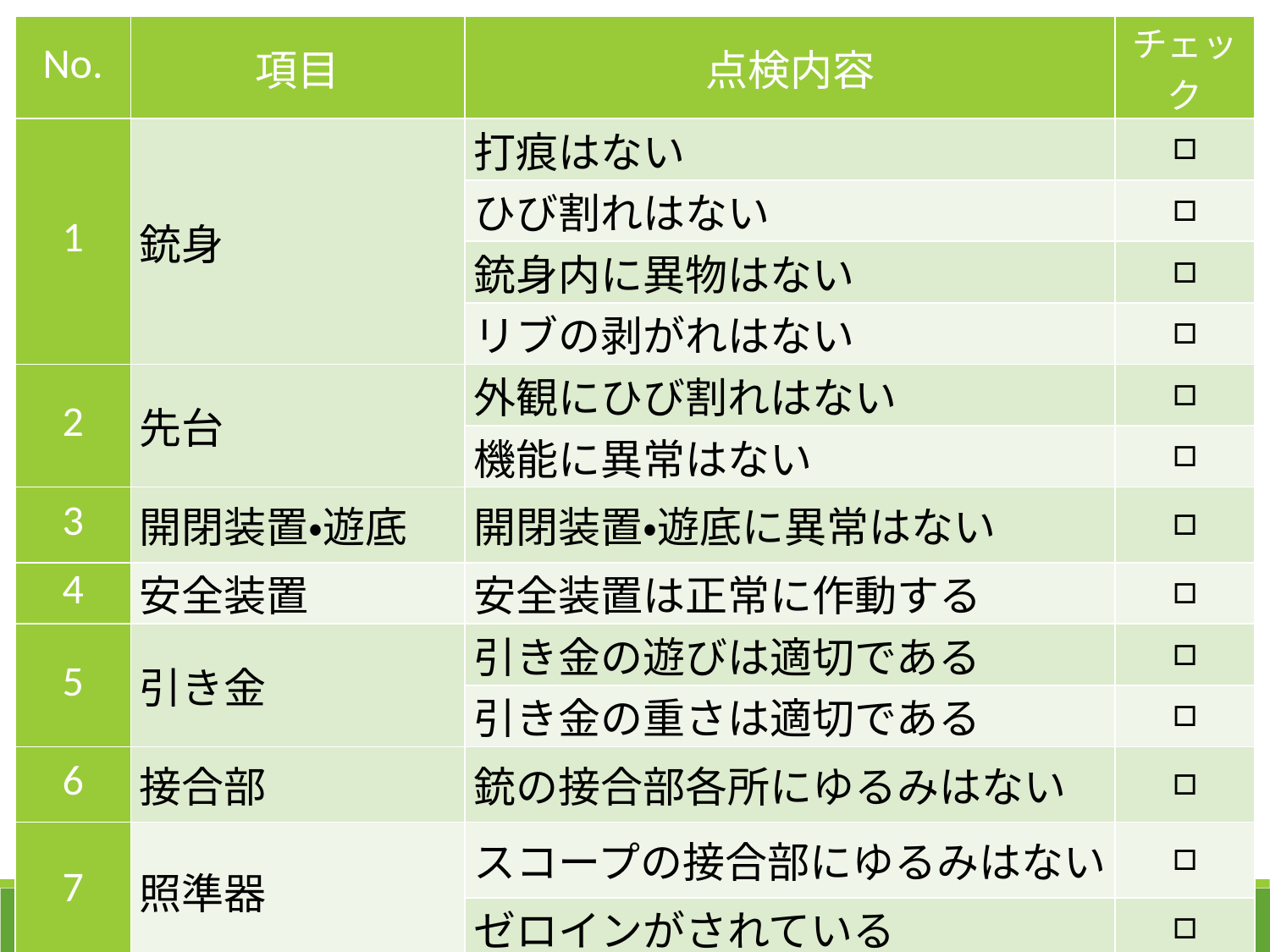

| No. | 項目 | 点検内容 | チェック |
| --- | --- | --- | --- |
| 1 | 銃身 | 打痕はない | □ |
|  |  | ひび割れはない | □ |
|  |  | 銃身内に異物はない | □ |
|  |  | リブの剥がれはない | □ |
| 2 | 先台 | 外観にひび割れはない | □ |
|  |  | 機能に異常はない | □ |
| 3 | 開閉装置・遊底 | 開閉装置・遊底に異常はない | □ |
| 4 | 安全装置 | 安全装置は正常に作動する | □ |
| 5 | 引き金 | 引き金の遊びは適切である | □ |
|  |  | 引き金の重さは適切である | □ |
| 6 | 接合部 | 銃の接合部各所にゆるみはない | □ |
| 7 | 照準器 | スコープの接合部にゆるみはない | □ |
|  |  | ゼロインがされている | □ |
| 8 | 負皮・負環 | 破損はない | □ |